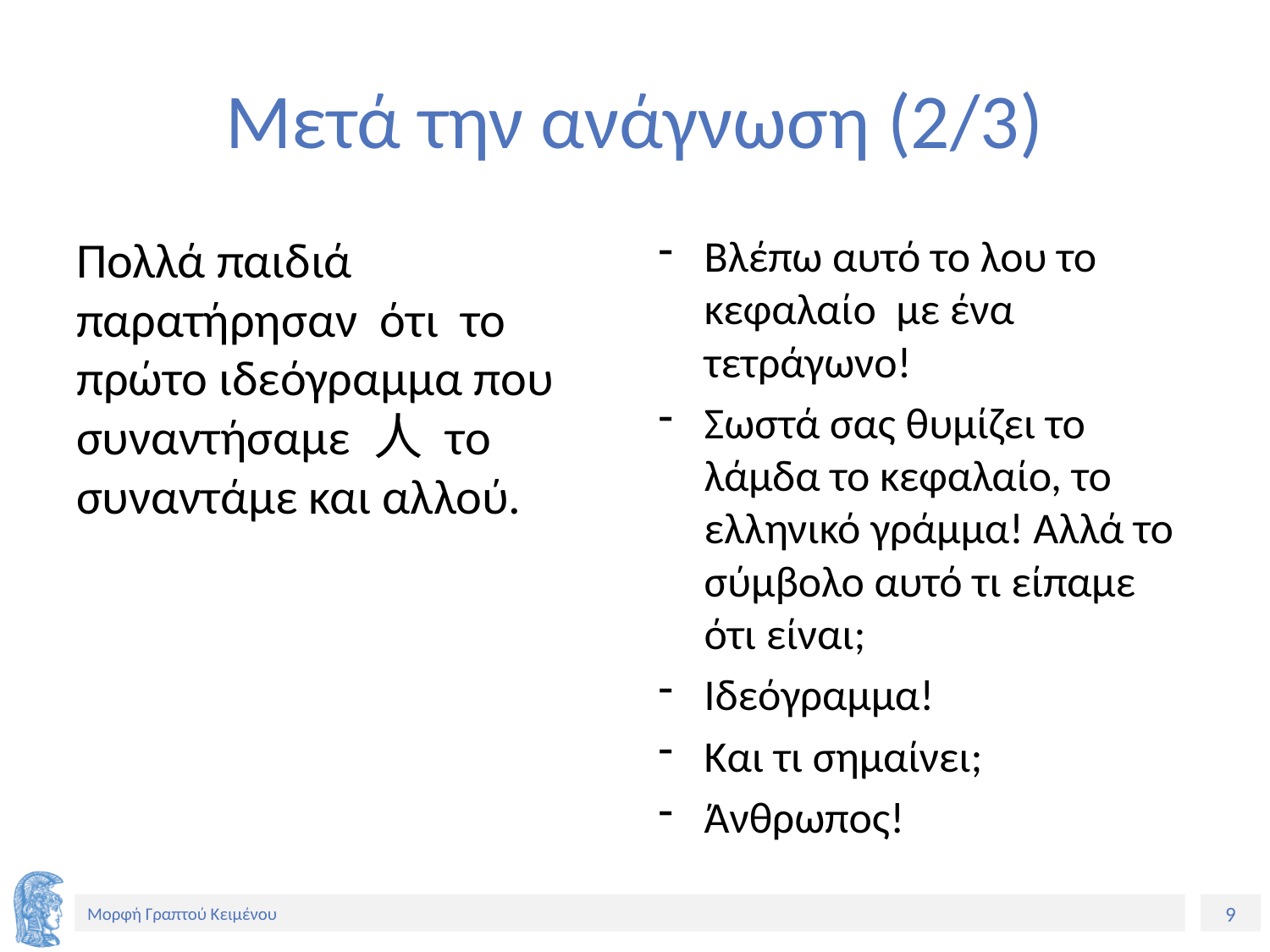

# Μετά την ανάγνωση (2/3)
Πολλά παιδιά παρατήρησαν  ότι  το πρώτο ιδεόγραμμα που συναντήσαμε 人 το συναντάμε και αλλού.

Βλέπω αυτό το λου το κεφαλαίο  με ένα τετράγωνο!
Σωστά σας θυμίζει το λάμδα το κεφαλαίο, το ελληνικό γράμμα! Αλλά το σύμβολο αυτό τι είπαμε ότι είναι;
Ιδεόγραμμα!
Και τι σημαίνει;
Άνθρωπος!